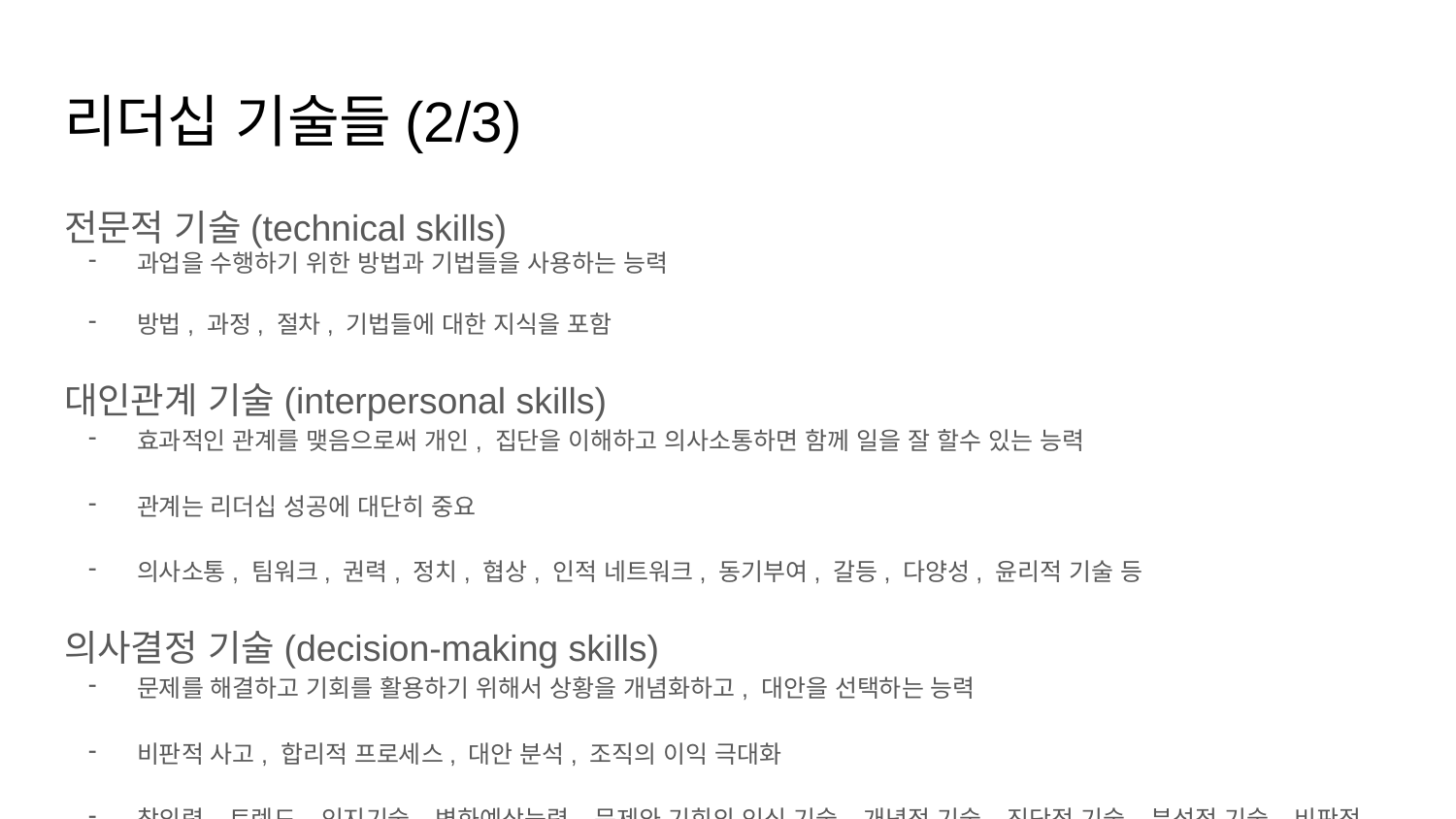

# 리더십 기술들(2/3)
전문적 기술(technical skills)
과업을 수행하기 위한 방법과 기법들을 사용하는 능력
방법, 과정, 절차, 기법들에 대한 지식을 포함
대인관계 기술(interpersonal skills)
효과적인 관계를 맺음으로써 개인, 집단을 이해하고 의사소통하면 함께 일을 잘 할수 있는 능력
관계는 리더십 성공에 대단히 중요
의사소통, 팀워크, 권력, 정치, 협상, 인적 네트워크, 동기부여, 갈등, 다양성, 윤리적 기술 등
의사결정 기술(decision-making skills)
문제를 해결하고 기회를 활용하기 위해서 상황을 개념화하고, 대안을 선택하는 능력
비판적 사고, 합리적 프로세스, 대안 분석, 조직의 이익 극대화
창의력, 트렌드, 인지기술, 변화예상능력, 문제와 기회의 인식 기술, 개념적 기술, 진단적 기술, 분석적 기술, 비판적 사고, 양적 추론, 시간 관리 기술 등